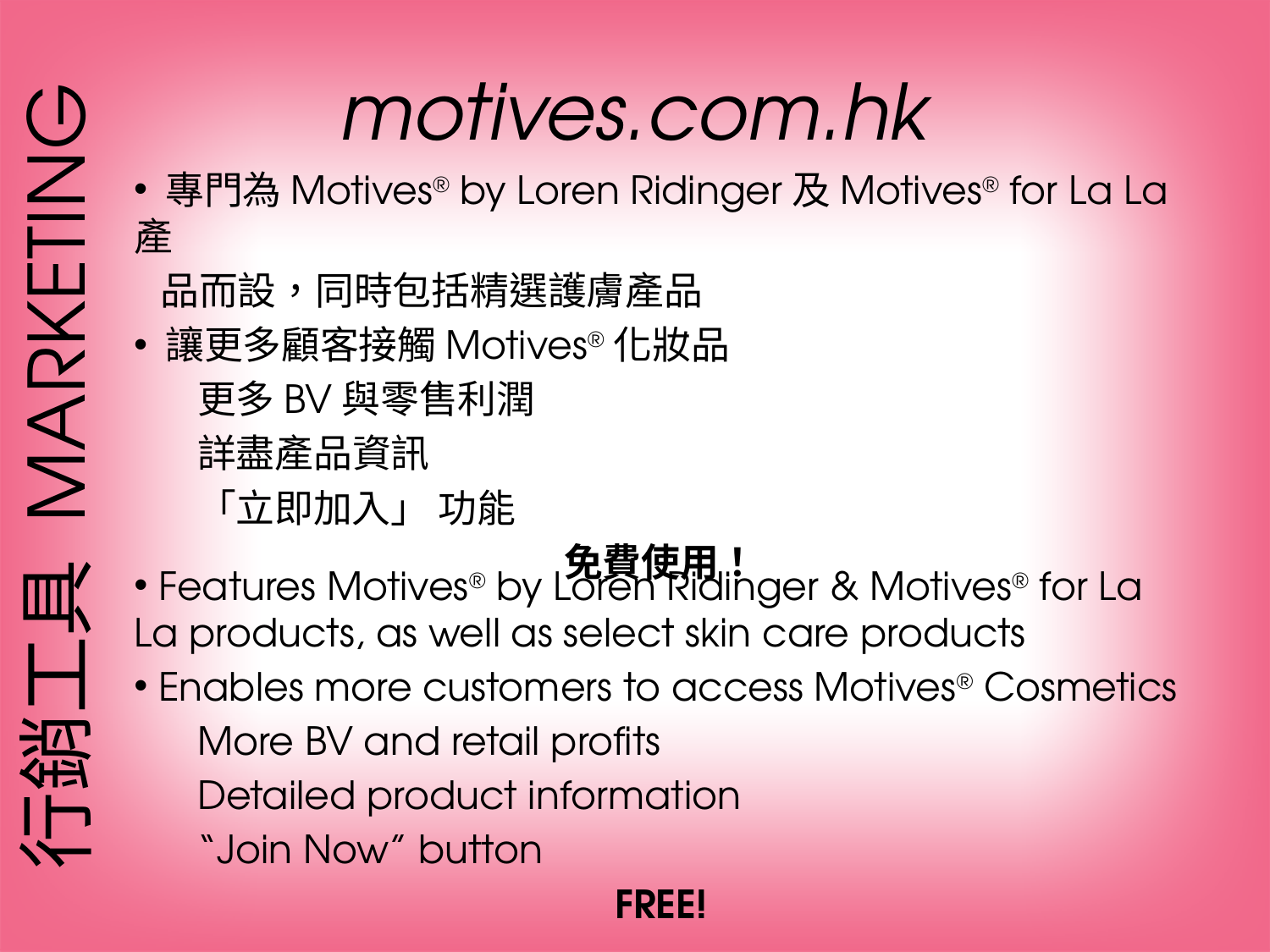

motives.com.hk
 專門為Motives® by Loren Ridinger及Motives® for La La產
  品而設，同時包括精選護膚產品
 讓更多顧客接觸Motives®化妝品
更多BV與零售利潤
詳盡產品資訊
「立即加入」 功能
免費使用！
行銷工具 MARKETING
 Features Motives® by Loren Ridinger & Motives® for La La products, as well as select skin care products
 Enables more customers to access Motives® Cosmetics
More BV and retail profits
Detailed product information
“Join Now” button
FREE!